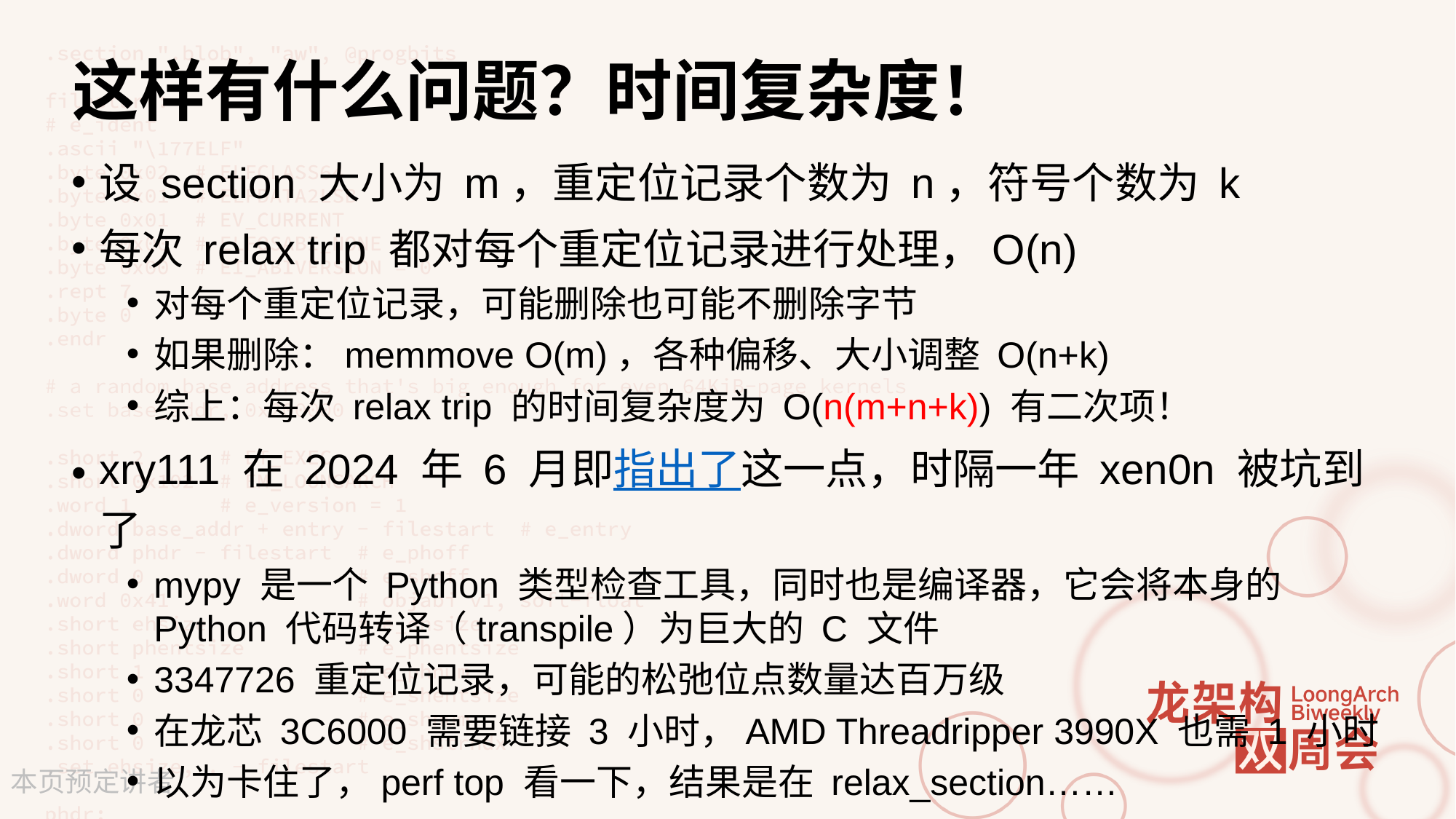

# 这样有什么问题？时间复杂度！
设 section 大小为 m，重定位记录个数为 n，符号个数为 k
每次 relax trip 都对每个重定位记录进行处理，O(n)
对每个重定位记录，可能删除也可能不删除字节
如果删除：memmove O(m)，各种偏移、大小调整 O(n+k)
综上：每次 relax trip 的时间复杂度为 O(n(m+n+k)) 有二次项！
xry111 在 2024 年 6 月即指出了这一点，时隔一年 xen0n 被坑到了
mypy 是一个 Python 类型检查工具，同时也是编译器，它会将本身的 Python 代码转译（transpile）为巨大的 C 文件
3347726 重定位记录，可能的松弛位点数量达百万级
在龙芯 3C6000 需要链接 3 小时，AMD Threadripper 3990X 也需 1 小时
以为卡住了，perf top 看一下，结果是在 relax_section……